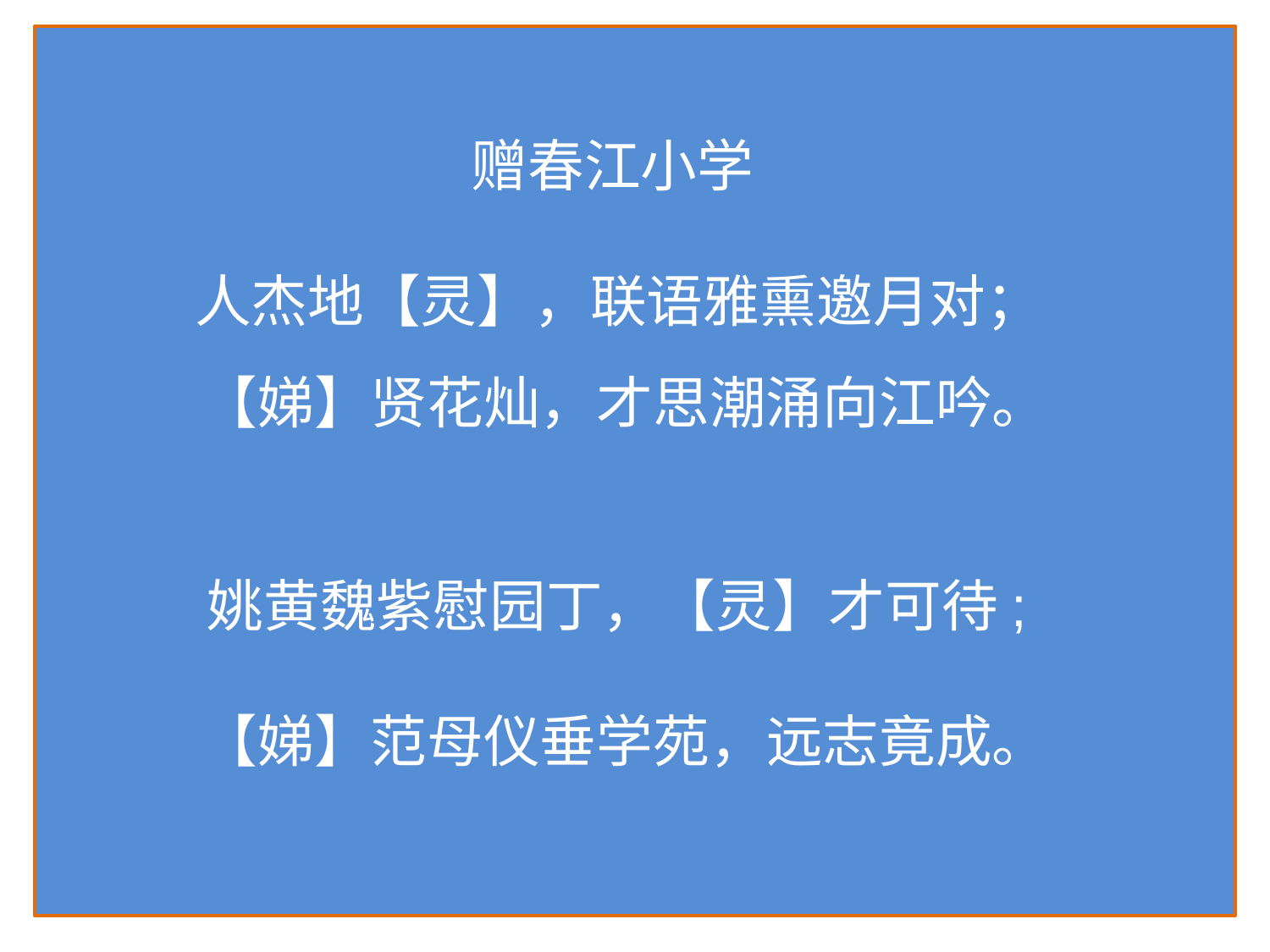

赠春江小学
人杰地【灵】，联语雅熏邀月对；
【娣】贤花灿，才思潮涌向江吟。

姚黄魏紫慰园丁，【灵】才可待;
【娣】范母仪垂学苑，远志竟成。